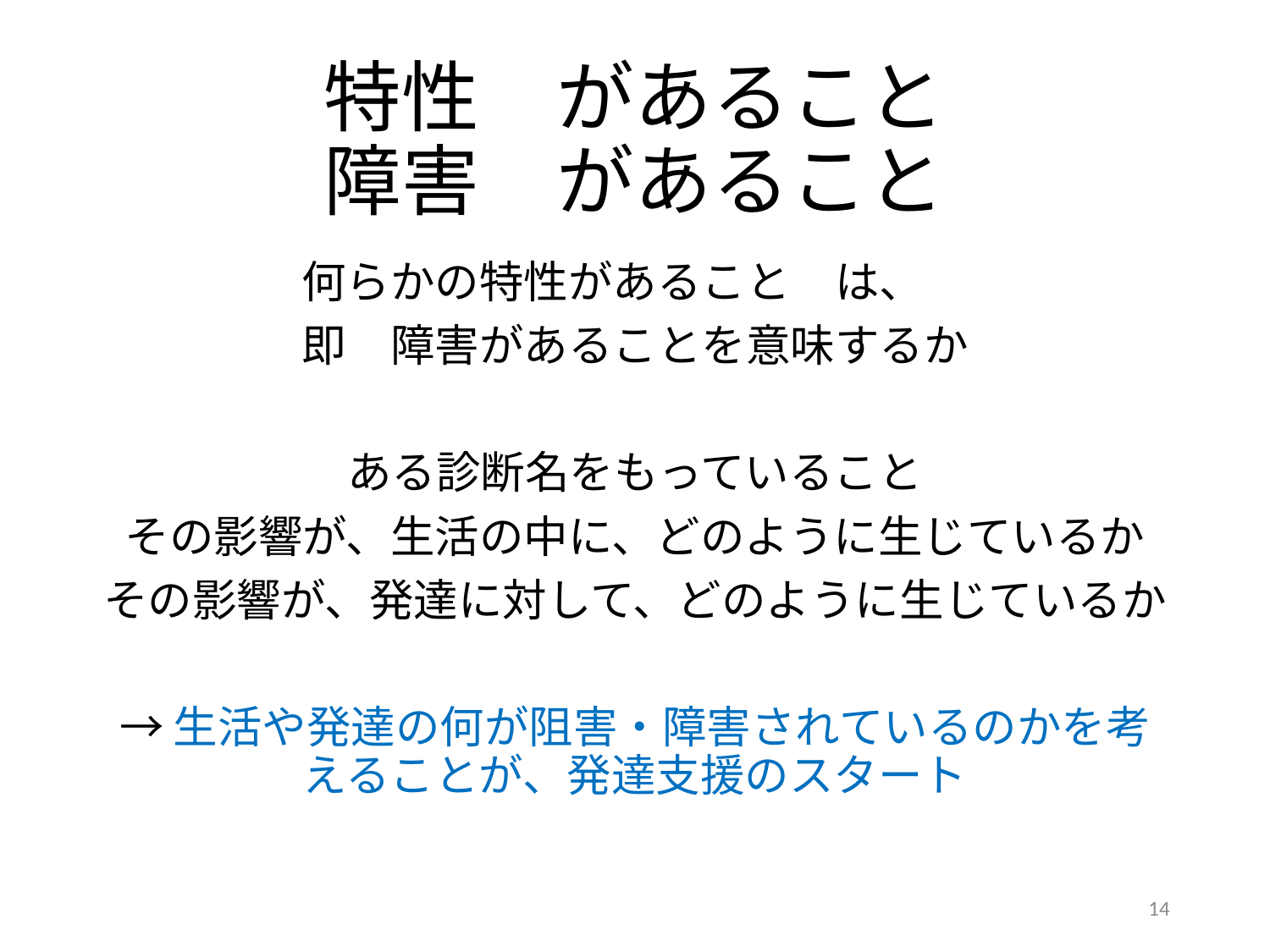

# 特性　があること 障害　があること
何らかの特性があること　は、
即　障害があることを意味するか

ある診断名をもっていること
その影響が、生活の中に、どのように生じているか
その影響が、発達に対して、どのように生じているか

→生活や発達の何が阻害・障害されているのかを考えることが、発達支援のスタート
14